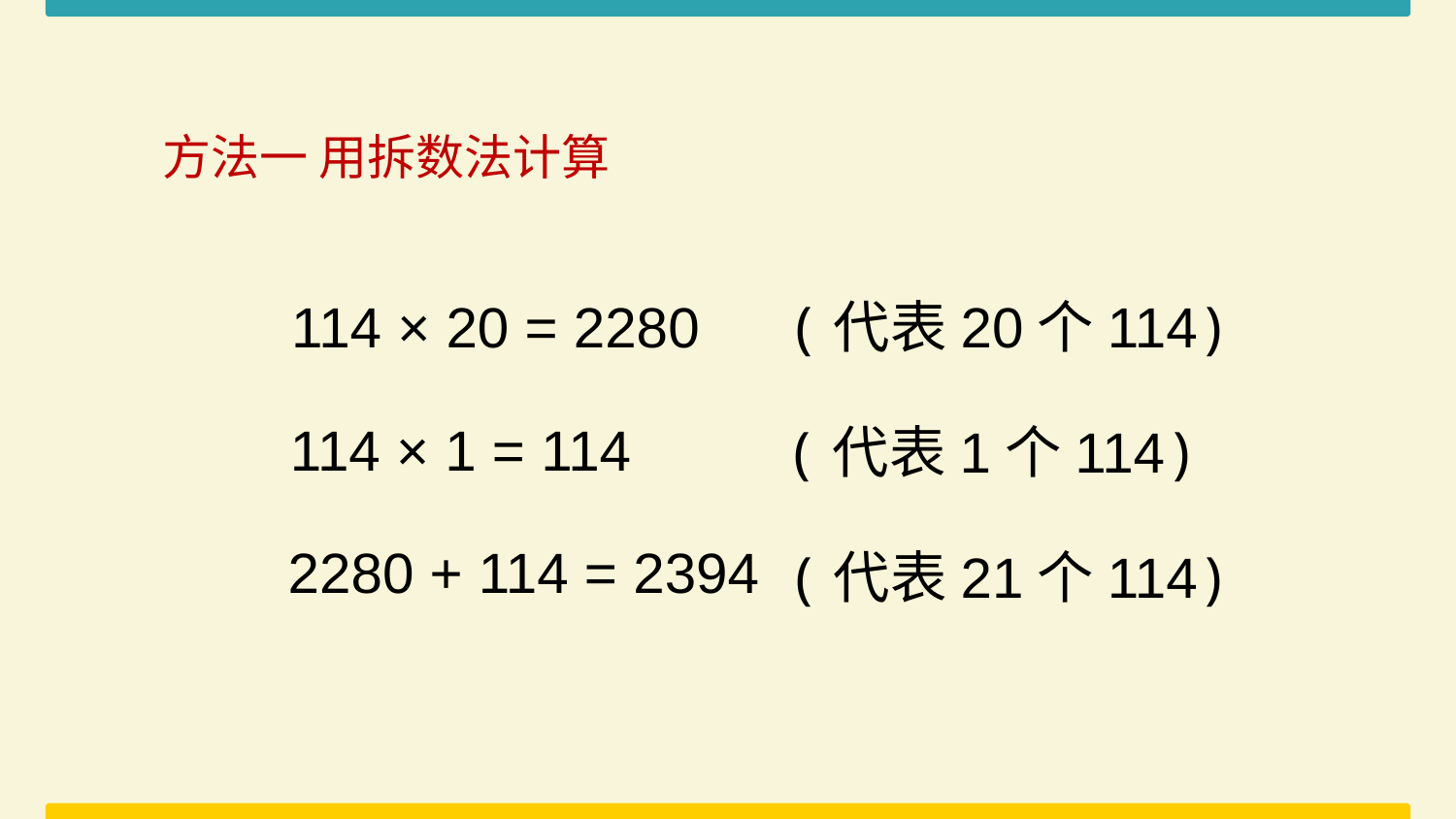

方法一 用拆数法计算
114 × 20 = 2280
(代表20个114)
114 × 1 = 114
(代表1个114)
2280 + 114 = 2394
(代表21个114)